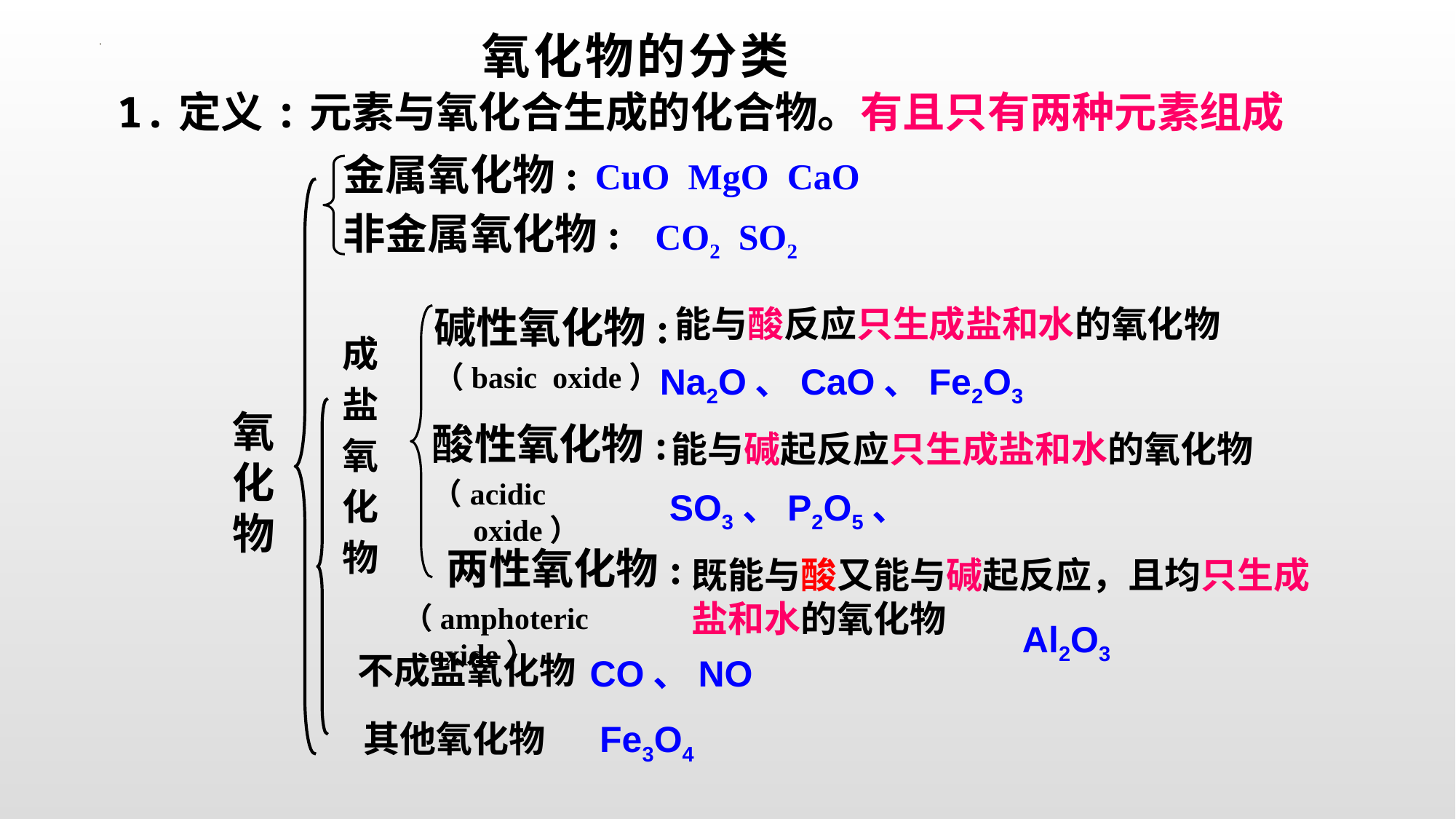

氧化物的分类
1.定义:元素与氧化合生成的化合物。有且只有两种元素组成
金属氧化物:
非金属氧化物:
CuO  MgO  CaO

CO2  SO2
碱性氧化物:
（basic  oxide）

能与酸反应只生成盐和水的氧化物

成
盐
氧
化
物
Na2O、CaO、Fe2O3
氧化物

酸性氧化物:
（acidic  oxide）

能与碱起反应只生成盐和水的氧化物
SO3、P2O5、
     两性氧化物:
 （amphoteric oxide）
既能与酸又能与碱起反应，且均只生成盐和水的氧化物
Al2O3
不成盐氧化物
CO、NO
其他氧化物
Fe3O4